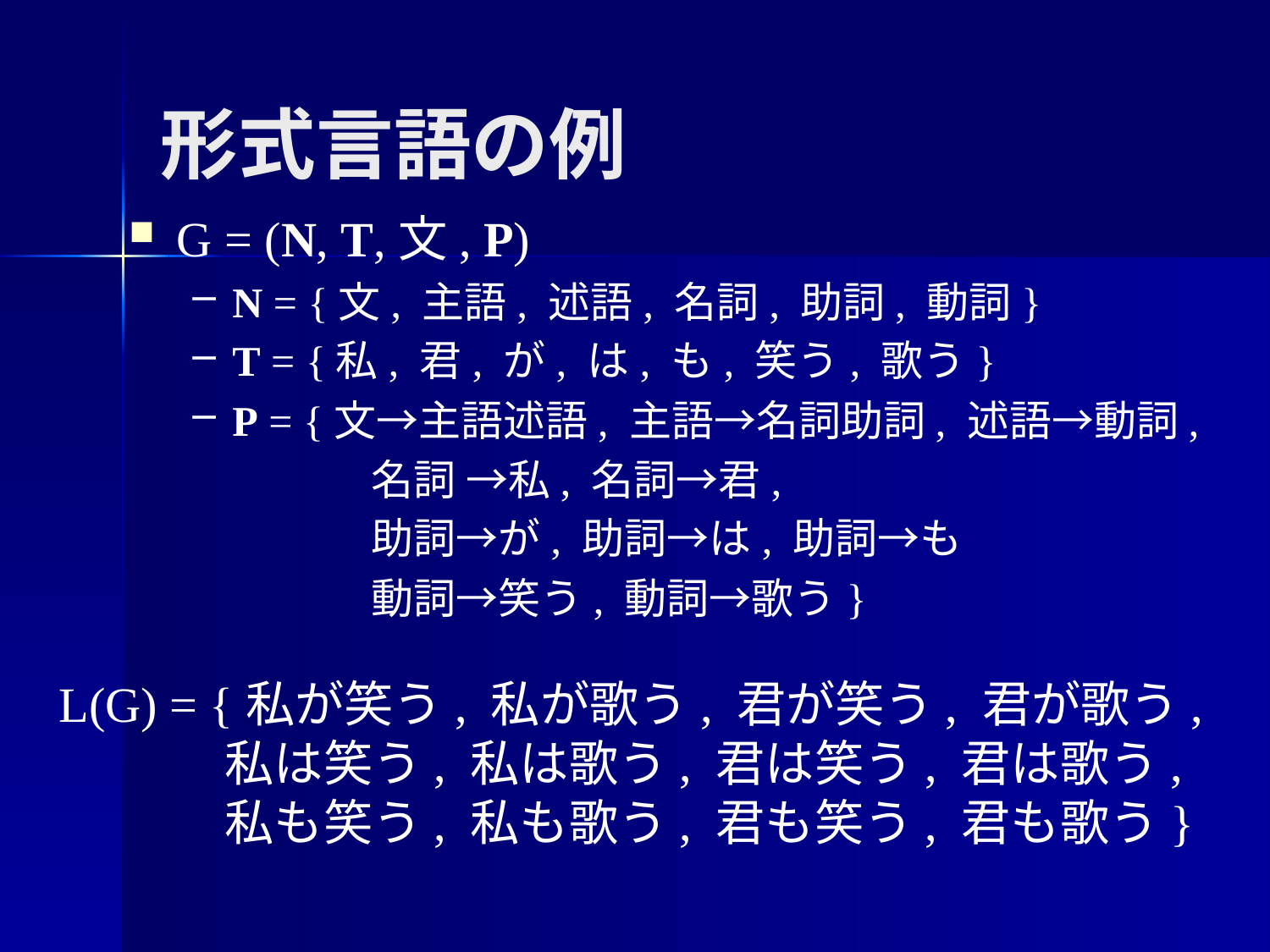

形式言語の例
G = (N, T,文, P)
N = {文, 主語, 述語, 名詞, 助詞, 動詞}
T = {私, 君, が, は, も, 笑う, 歌う}
P = {文→主語述語, 主語→名詞助詞, 述語→動詞,
　　 　　名詞 →私, 名詞→君,
　　　 　助詞→が, 助詞→は, 助詞→も
　　　 　動詞→笑う, 動詞→歌う}
L(G) = {私が笑う, 私が歌う, 君が笑う, 君が歌う,
              私は笑う, 私は歌う, 君は笑う, 君は歌う,
              私も笑う, 私も歌う, 君も笑う, 君も歌う}